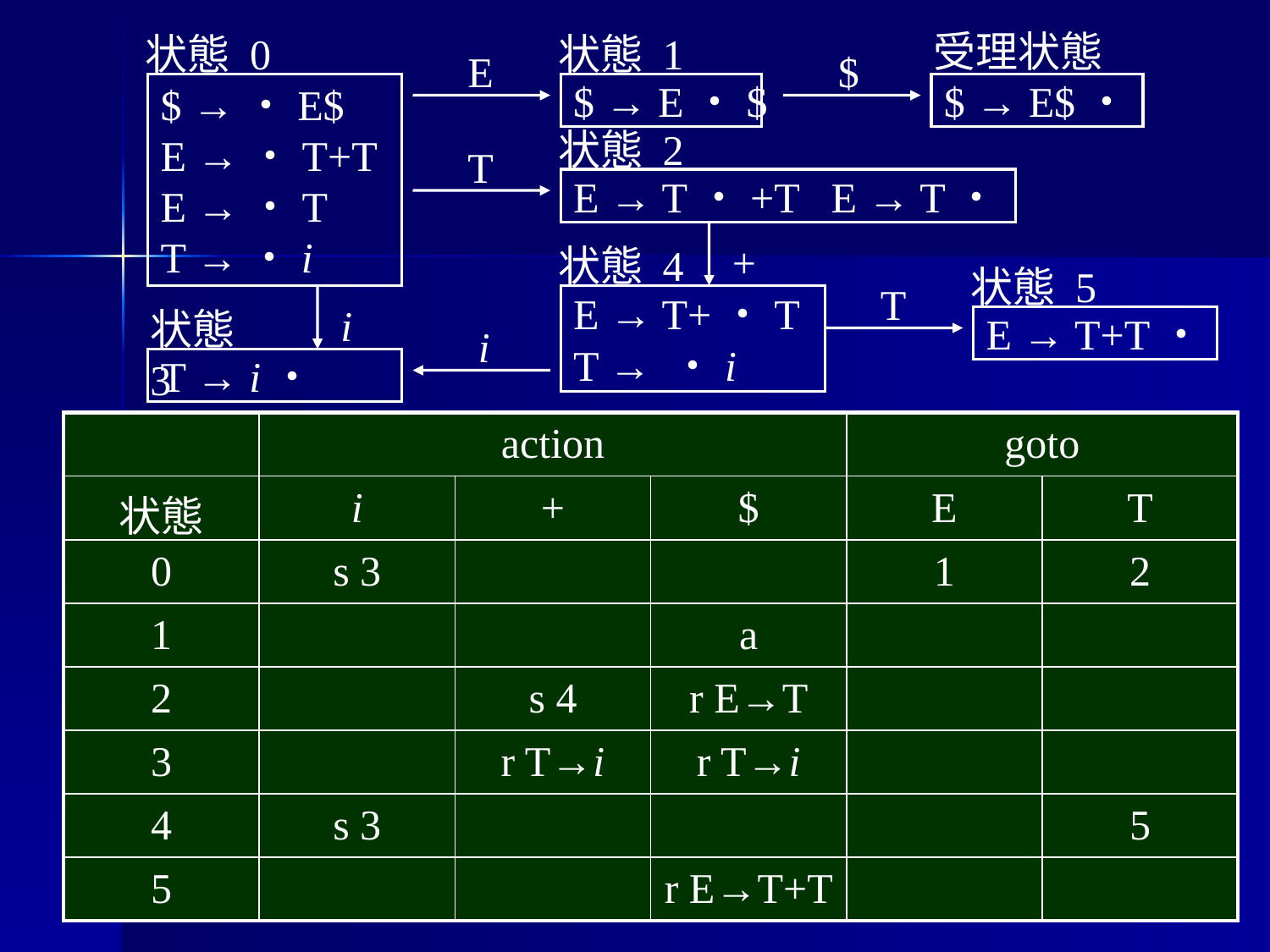

受理状態
状態 0
状態 1
E
$
$ →・E$
E →・T+T
E →・T
T →・i
$ → E・$
$ → E$・

状態 2
T
E → T・+T   E → T・

+
状態 4
状態 5
T

E → T+・T
T → ・i
i
状態 3
E → T+T・
i

T → i・

|  | action |  |  | goto |  |
| --- | --- | --- | --- | --- | --- |
| 状態 | i | + | $ | E | T |
| 0 | s 3 |  |  | 1 | 2 |
| 1 |  |  | a |  |  |
| 2 |  | s 4 | r E→T |  |  |
| 3 |  | r T→i | r T→i |  |  |
| 4 | s 3 |  |  |  | 5 |
| 5 |  |  | r E→T+T |  |  |